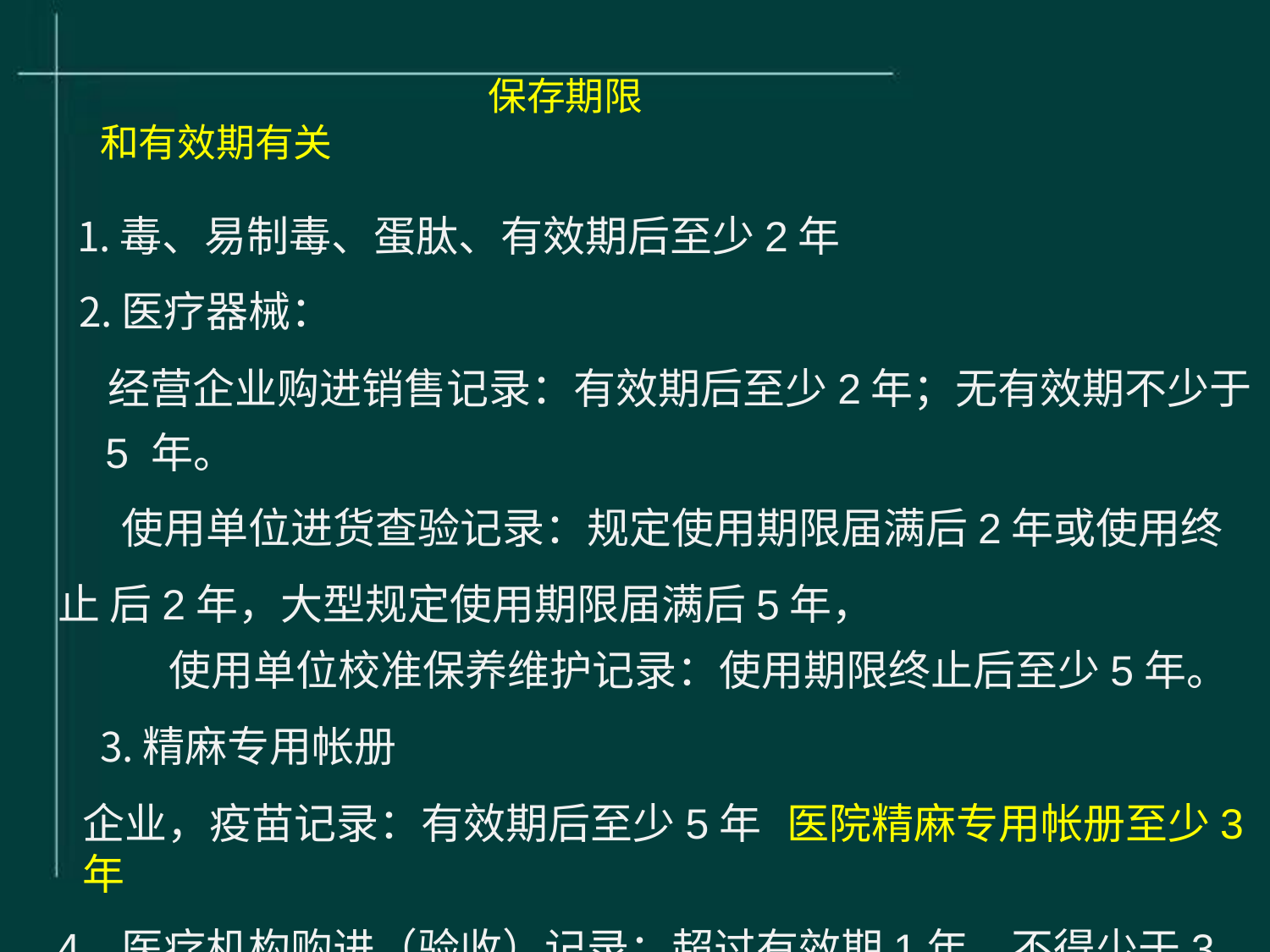

# 保存期限
和有效期有关

毒、易制毒、蛋肽、有效期后至少2年
医疗器械：
经营企业购进销售记录：有效期后至少2年；无有效期不少于5 年。
使用单位进货查验记录：规定使用期限届满后2年或使用终止 后2年，大型规定使用期限届满后5年，
使用单位校准保养维护记录：使用期限终止后至少5年。
精麻专用帐册
企业，疫苗记录：有效期后至少5年	医院精麻专用帐册至少3年
医疗机构购进（验收）记录：超过有效期1年，不得少于3年。